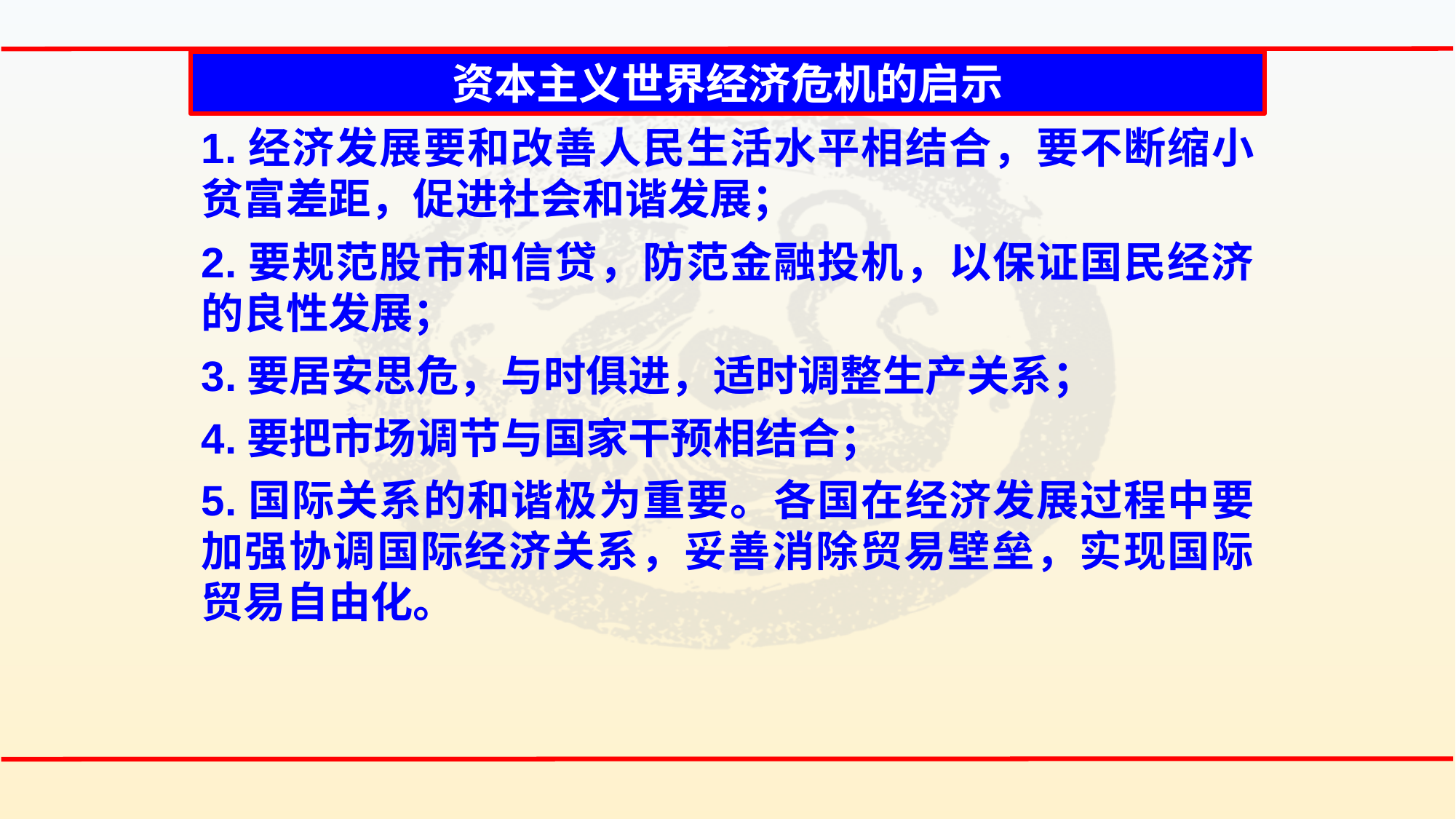

资本主义世界经济危机的启示
1.经济发展要和改善人民生活水平相结合，要不断缩小贫富差距，促进社会和谐发展；
2.要规范股市和信贷，防范金融投机，以保证国民经济的良性发展；
3.要居安思危，与时俱进，适时调整生产关系；
4.要把市场调节与国家干预相结合；
5.国际关系的和谐极为重要。各国在经济发展过程中要加强协调国际经济关系，妥善消除贸易壁垒，实现国际贸易自由化。